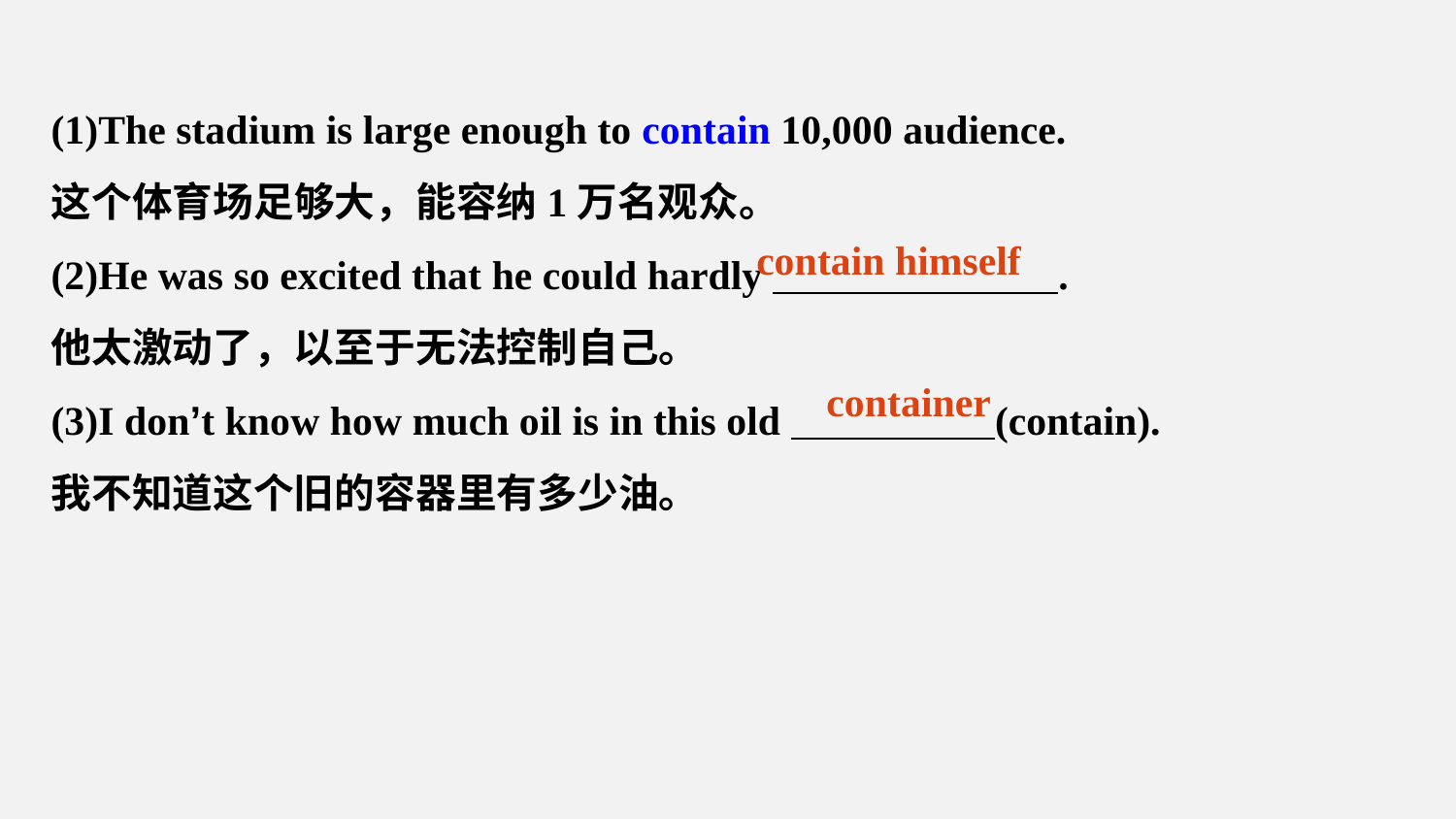

(1)The stadium is large enough to contain 10,000 audience.
这个体育场足够大，能容纳1万名观众。
(2)He was so excited that he could hardly                             .
他太激动了，以至于无法控制自己。
(3)I don’t know how much oil is in this old                     (contain).
我不知道这个旧的容器里有多少油。
contain himself
container